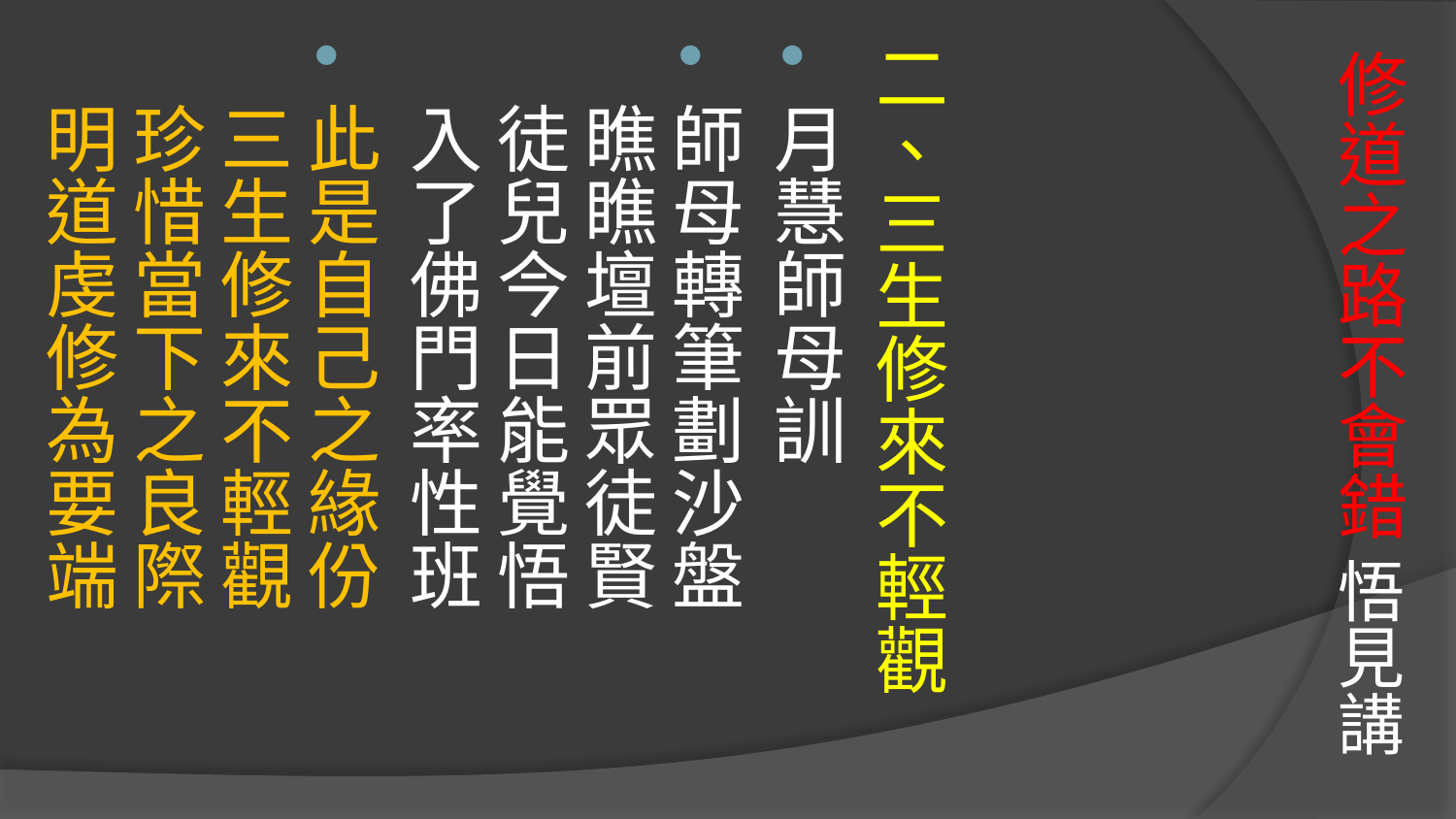

# 修道之路不會錯 悟見講
二、三生修來不輕觀
月慧師母訓
師母轉筆劃沙盤　　瞧瞧壇前眾徒賢
徒兒今日能覺悟　　入了佛門率性班
此是自己之緣份　　三生修來不輕觀
珍惜當下之良際　　明道虔修為要端